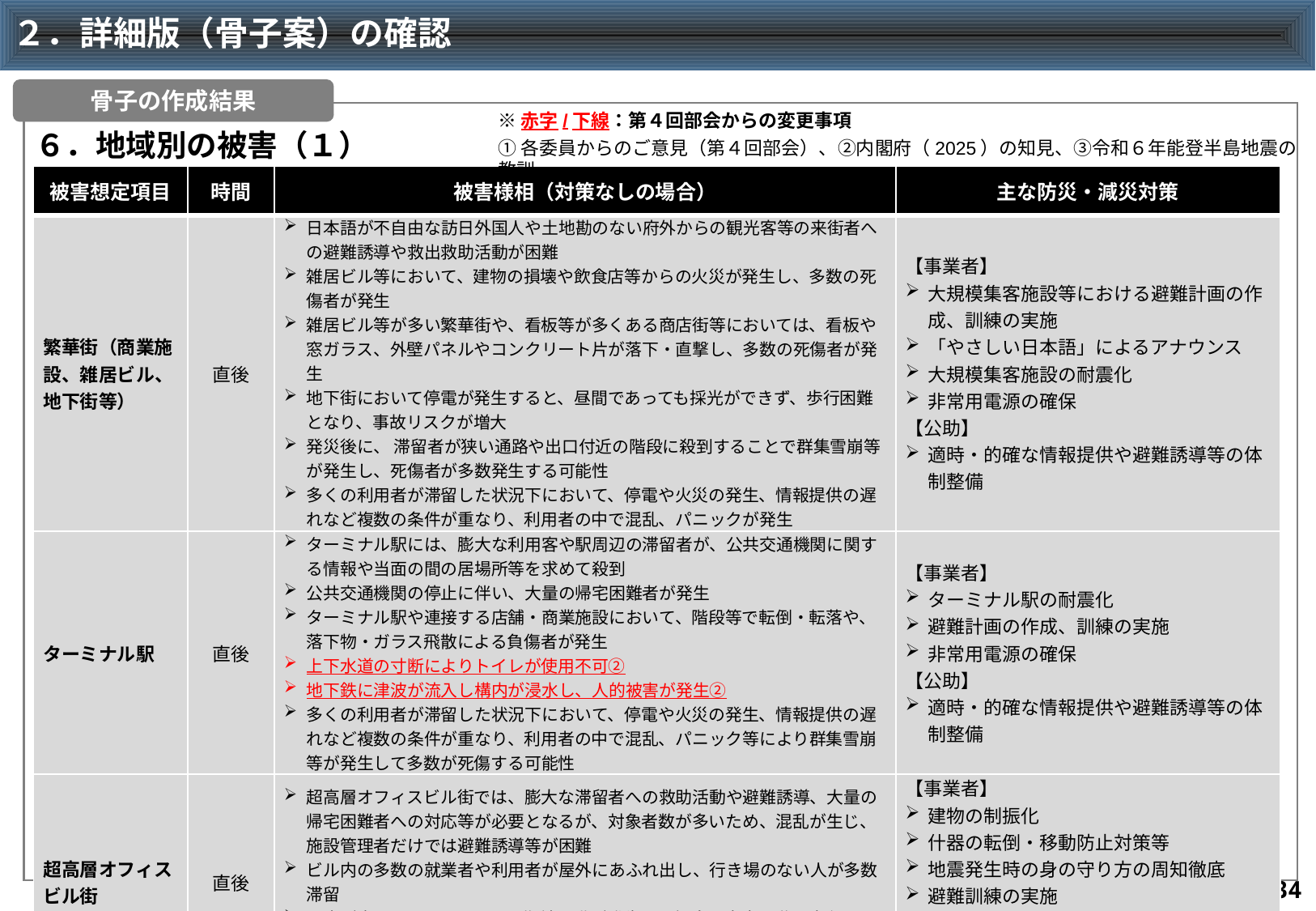

# ２．詳細版（骨子案）の確認
骨子の作成結果
※赤字/下線：第４回部会からの変更事項
６．地域別の被害（１）
①各委員からのご意見（第４回部会）、②内閣府（2025）の知見、③令和６年能登半島地震の教訓
| 被害想定項目 | 時間 | 被害様相（対策なしの場合） | 主な防災・減災対策 |
| --- | --- | --- | --- |
| 繁華街（商業施設、雑居ビル、地下街等） | 直後 | 日本語が不自由な訪日外国人や土地勘のない府外からの観光客等の来街者への避難誘導や救出救助活動が困難 雑居ビル等において、建物の損壊や飲食店等からの火災が発生し、多数の死傷者が発生 雑居ビル等が多い繁華街や、看板等が多くある商店街等においては、看板や窓ガラス、外壁パネルやコンクリート片が落下・直撃し、多数の死傷者が発生 地下街において停電が発生すると、昼間であっても採光ができず、歩行困難となり、事故リスクが増大 発災後に、 滞留者が狭い通路や出口付近の階段に殺到することで群集雪崩等が発生し、死傷者が多数発生する可能性 多くの利用者が滞留した状況下において、停電や火災の発生、情報提供の遅れなど複数の条件が重なり、利用者の中で混乱、パニックが発生 | 【事業者】 大規模集客施設等における避難計画の作成、訓練の実施 「やさしい日本語」によるアナウンス 大規模集客施設の耐震化 非常用電源の確保 【公助】 適時・的確な情報提供や避難誘導等の体制整備 |
| ターミナル駅 | 直後 | ターミナル駅には、膨大な利用客や駅周辺の滞留者が、公共交通機関に関する情報や当面の間の居場所等を求めて殺到 公共交通機関の停止に伴い、大量の帰宅困難者が発生 ターミナル駅や連接する店舗・商業施設において、階段等で転倒・転落や、落下物・ガラス飛散による負傷者が発生 上下水道の寸断によりトイレが使用不可② 地下鉄に津波が流入し構内が浸水し、人的被害が発生② 多くの利用者が滞留した状況下において、停電や火災の発生、情報提供の遅れなど複数の条件が重なり、利用者の中で混乱、パニック等により群集雪崩等が発生して多数が死傷する可能性 | 【事業者】 ターミナル駅の耐震化 避難計画の作成、訓練の実施 非常用電源の確保 【公助】 適時・的確な情報提供や避難誘導等の体制整備 |
| 超高層オフィスビル街 | 直後 | 超高層オフィスビル街では、膨大な滞留者への救助活動や避難誘導、大量の帰宅困難者への対応等が必要となるが、対象者数が多いため、混乱が生じ、施設管理者だけでは避難誘導等が困難 ビル内の多数の就業者や利用者が屋外にあふれ出し、行き場のない人が多数滞留 震度が大きくなくても、長周期地震動が発生した場合、中高層階を中心に、歩いたり動いたりすることが困難となるほどの、船に乗っているような大きくゆっくりとした揺れが長く続く | 【事業者】 建物の制振化 什器の転倒・移動防止対策等 地震発生時の身の守り方の周知徹底 避難訓練の実施 【公助】 適時・的確な情報提供や避難誘導等の体制整備 |
34